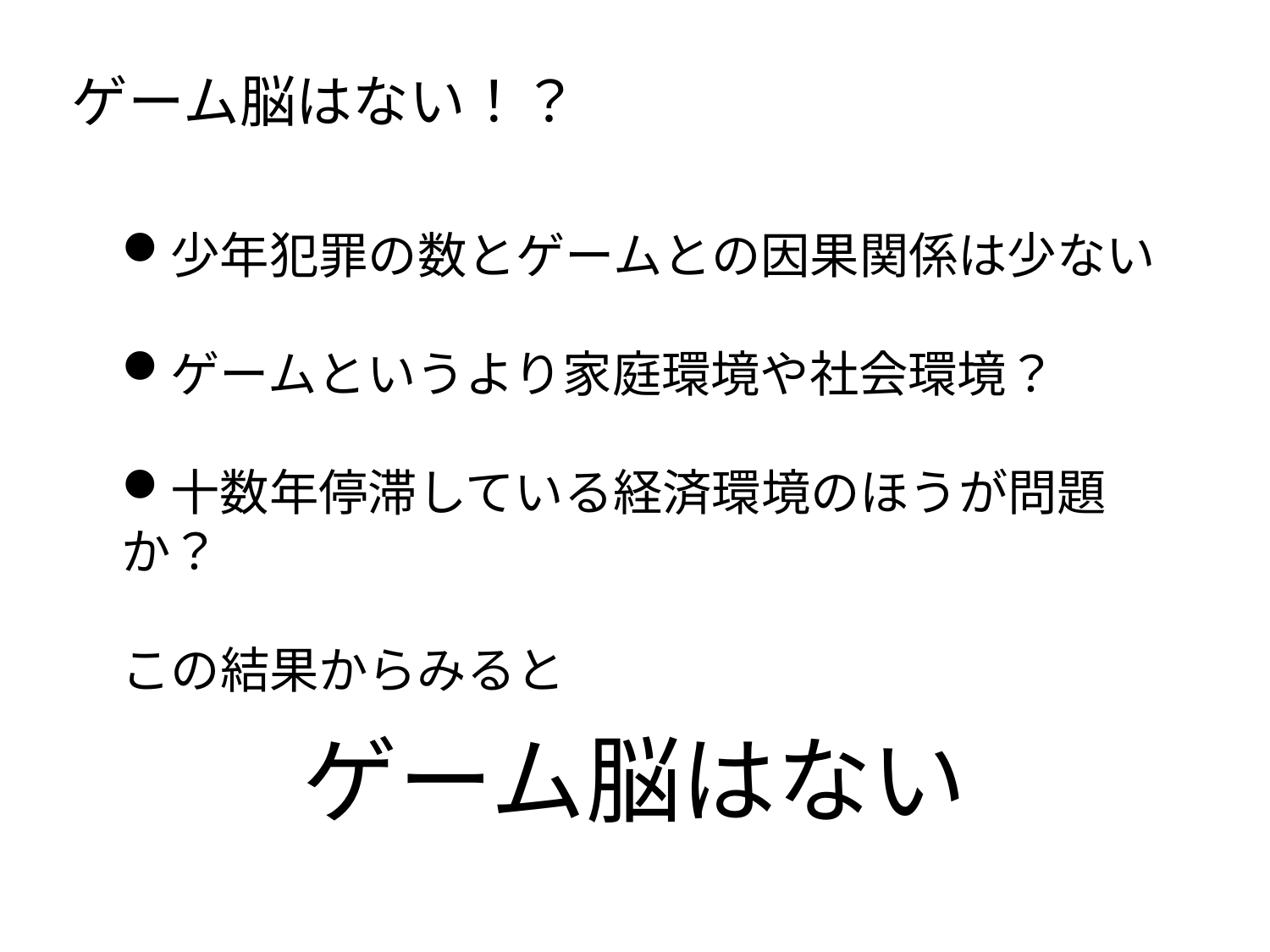

ゲーム脳はない！？
少年犯罪の数とゲームとの因果関係は少ない

ゲームというより家庭環境や社会環境？

十数年停滞している経済環境のほうが問題か？

この結果からみると
ゲーム脳はない